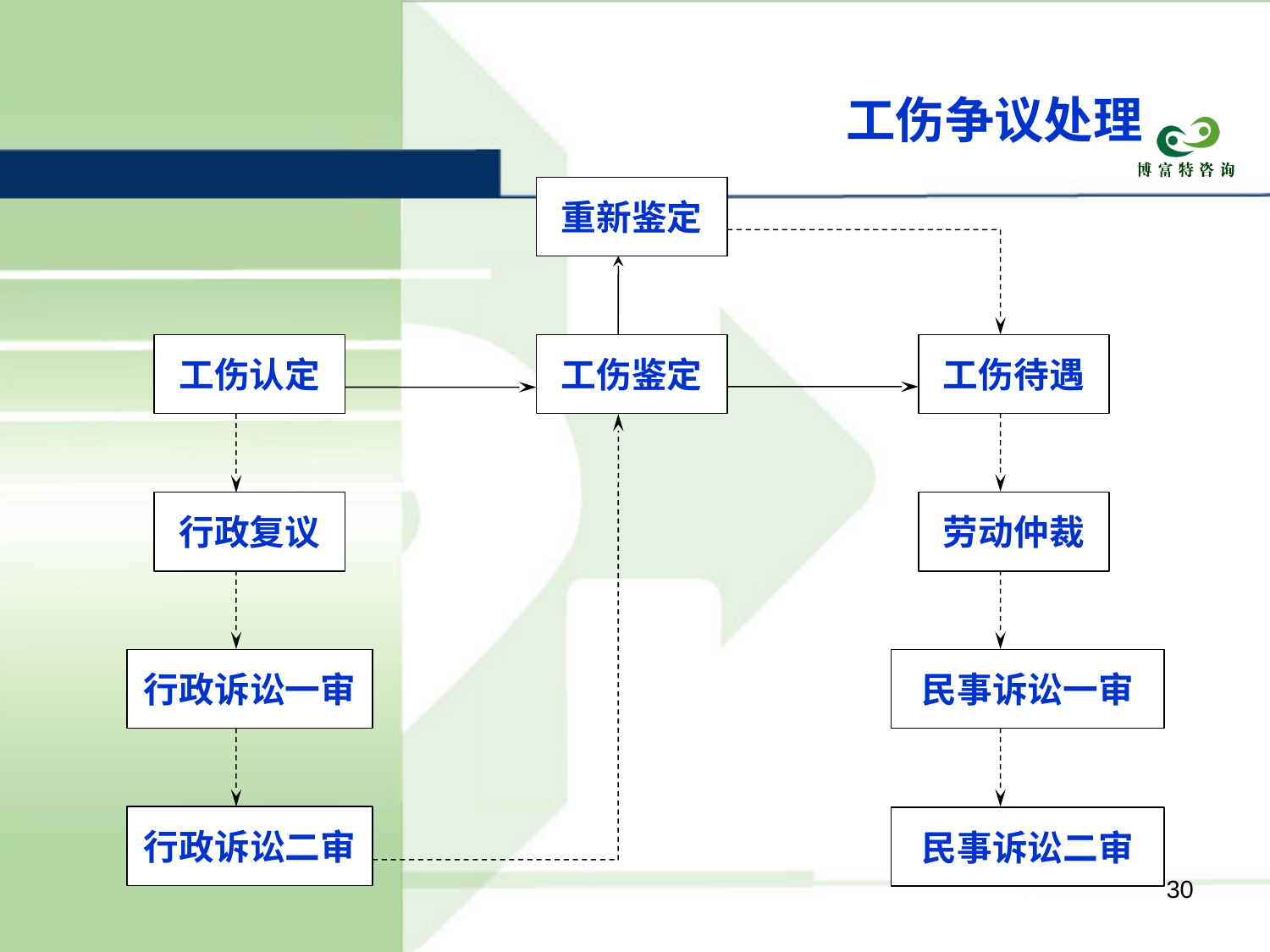

工伤争议处理
重新鉴定

工伤认定
工伤鉴定
工伤待遇

行政复议
劳动仲裁

行政诉讼一审
民事诉讼一审

行政诉讼二审
民事诉讼二审

30